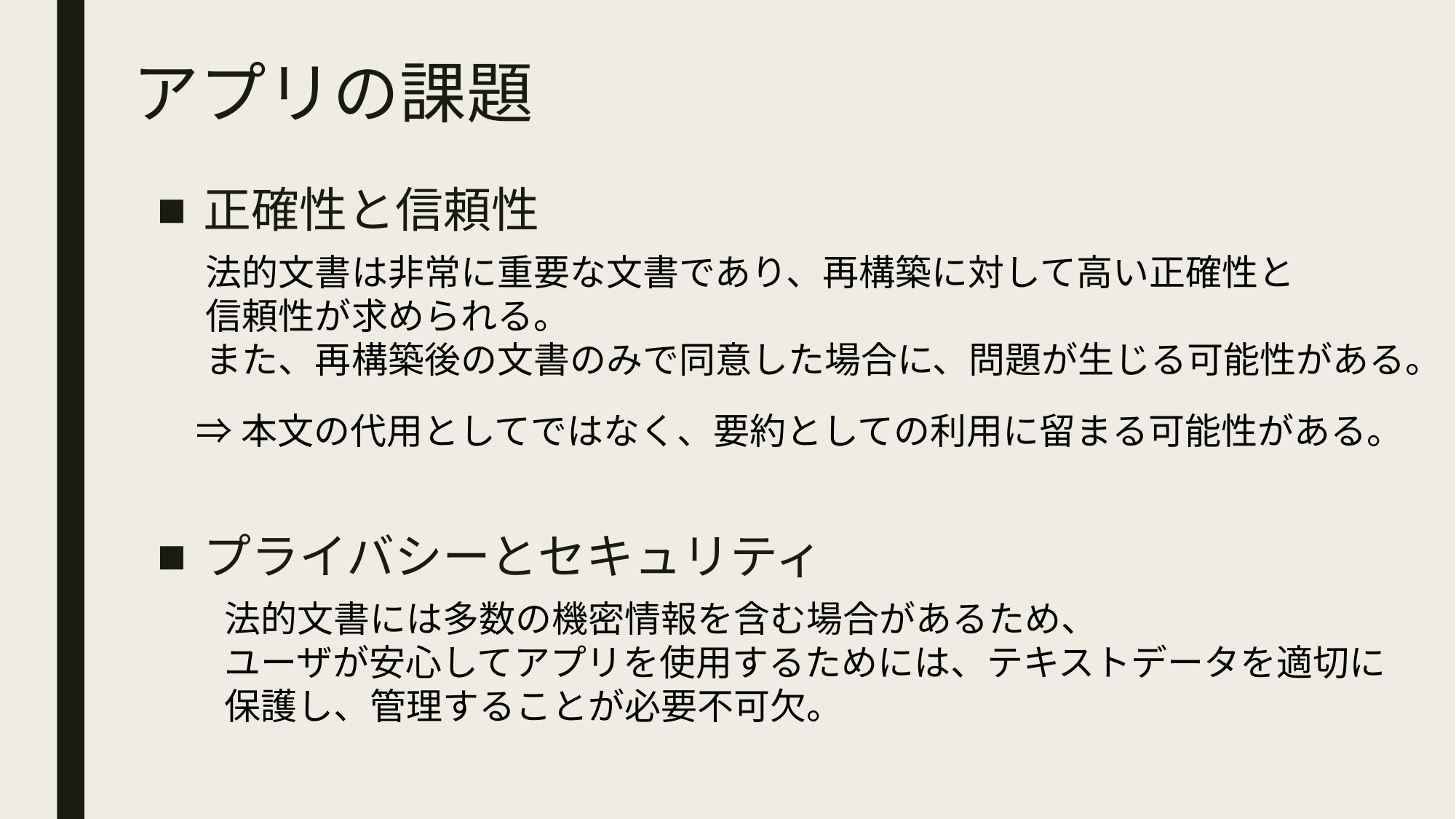

# アプリの課題
正確性と信頼性
法的文書は非常に重要な文書であり、再構築に対して高い正確性と
信頼性が求められる。
また、再構築後の文書のみで同意した場合に、問題が生じる可能性がある。
⇒本文の代用としてではなく、要約としての利用に留まる可能性がある。
プライバシーとセキュリティ
法的文書には多数の機密情報を含む場合があるため、
ユーザが安心してアプリを使用するためには、テキストデータを適切に
保護し、管理することが必要不可欠。